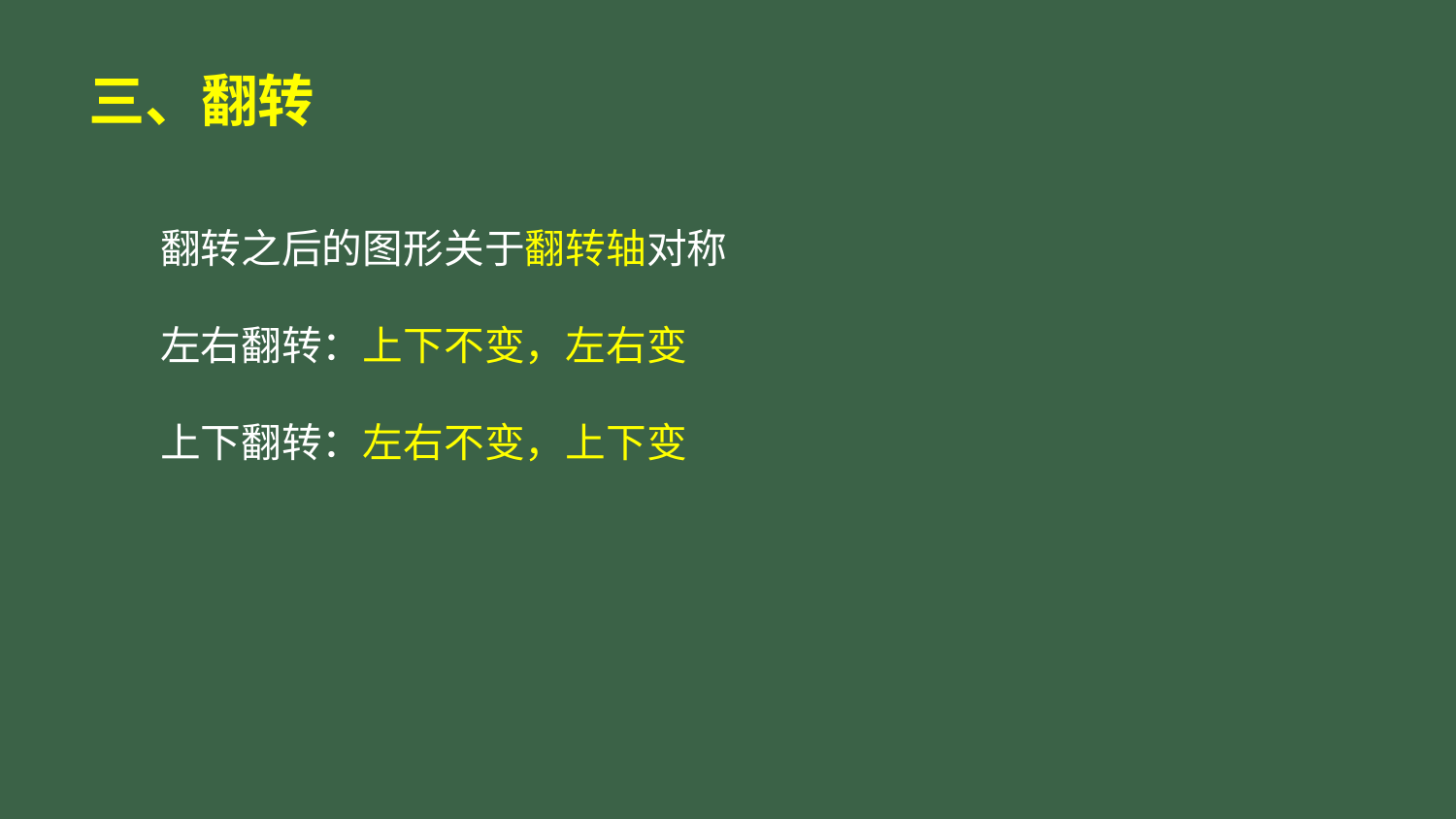

三、翻转
翻转之后的图形关于翻转轴对称
左右翻转：上下不变，左右变
上下翻转：左右不变，上下变